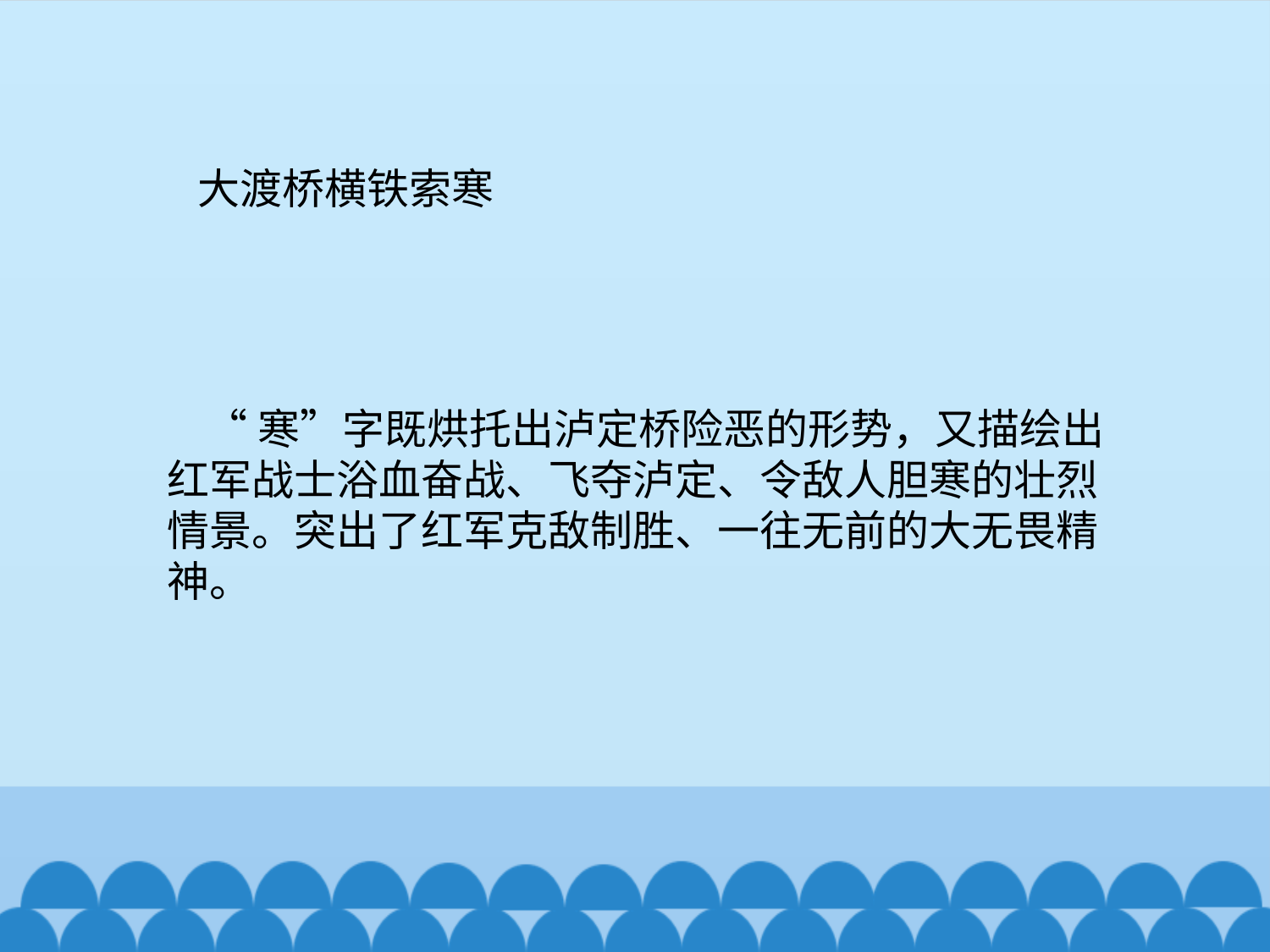

大渡桥横铁索寒
    “寒”字既烘托出泸定桥险恶的形势，又描绘出红军战士浴血奋战、飞夺泸定、令敌人胆寒的壮烈情景。突出了红军克敌制胜、一往无前的大无畏精神。